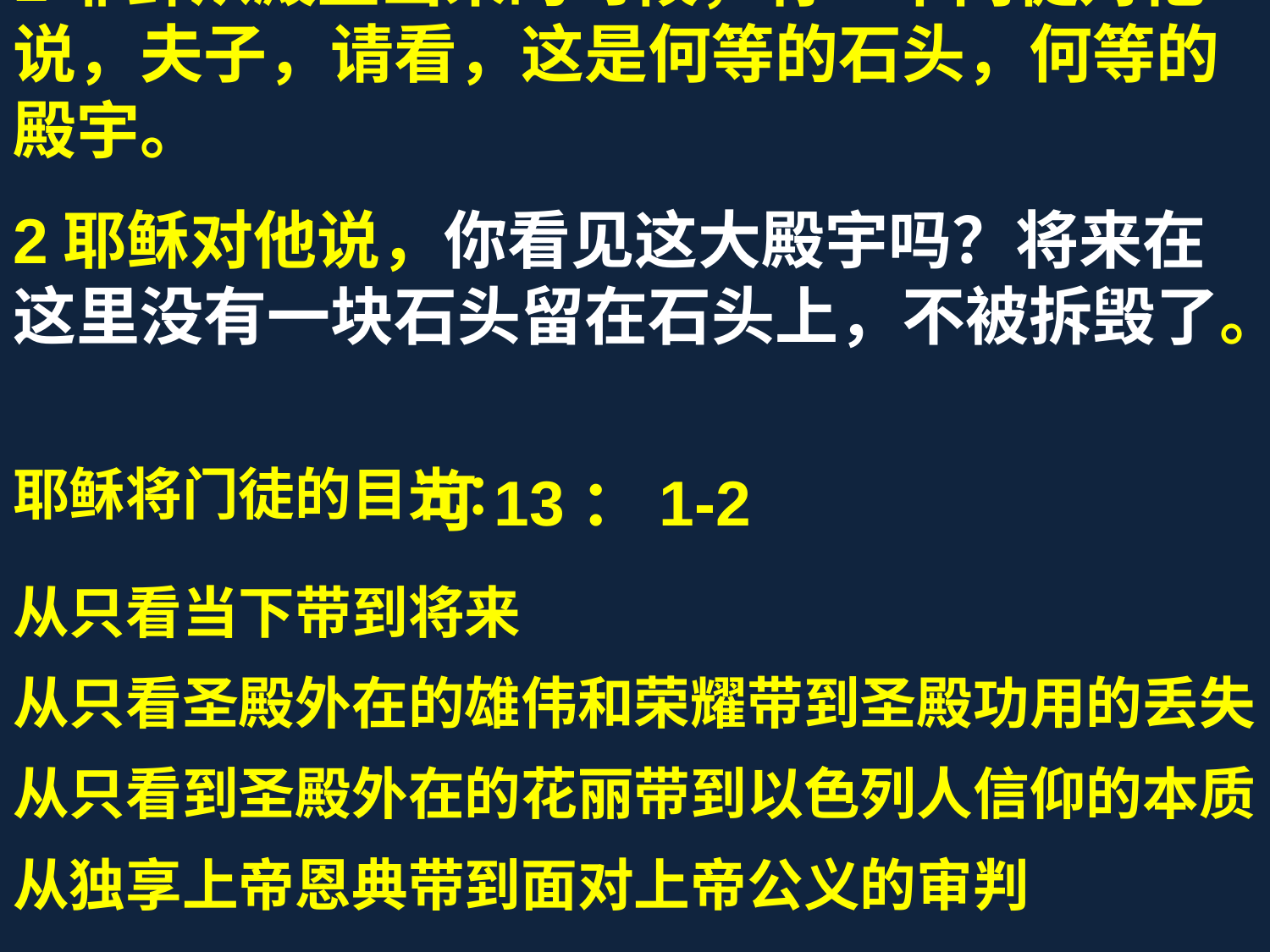

1耶稣从殿里出来的时候，有一个门徒对他说，夫子，请看，这是何等的石头，何等的殿宇。
2耶稣对他说，你看见这大殿宇吗？将来在这里没有一块石头留在石头上，不被拆毁了。
                            可13：1-2
耶稣将门徒的目光：

从只看当下带到将来

从只看圣殿外在的雄伟和荣耀带到圣殿功用的丢失

从只看到圣殿外在的花丽带到以色列人信仰的本质

从独享上帝恩典带到面对上帝公义的审判